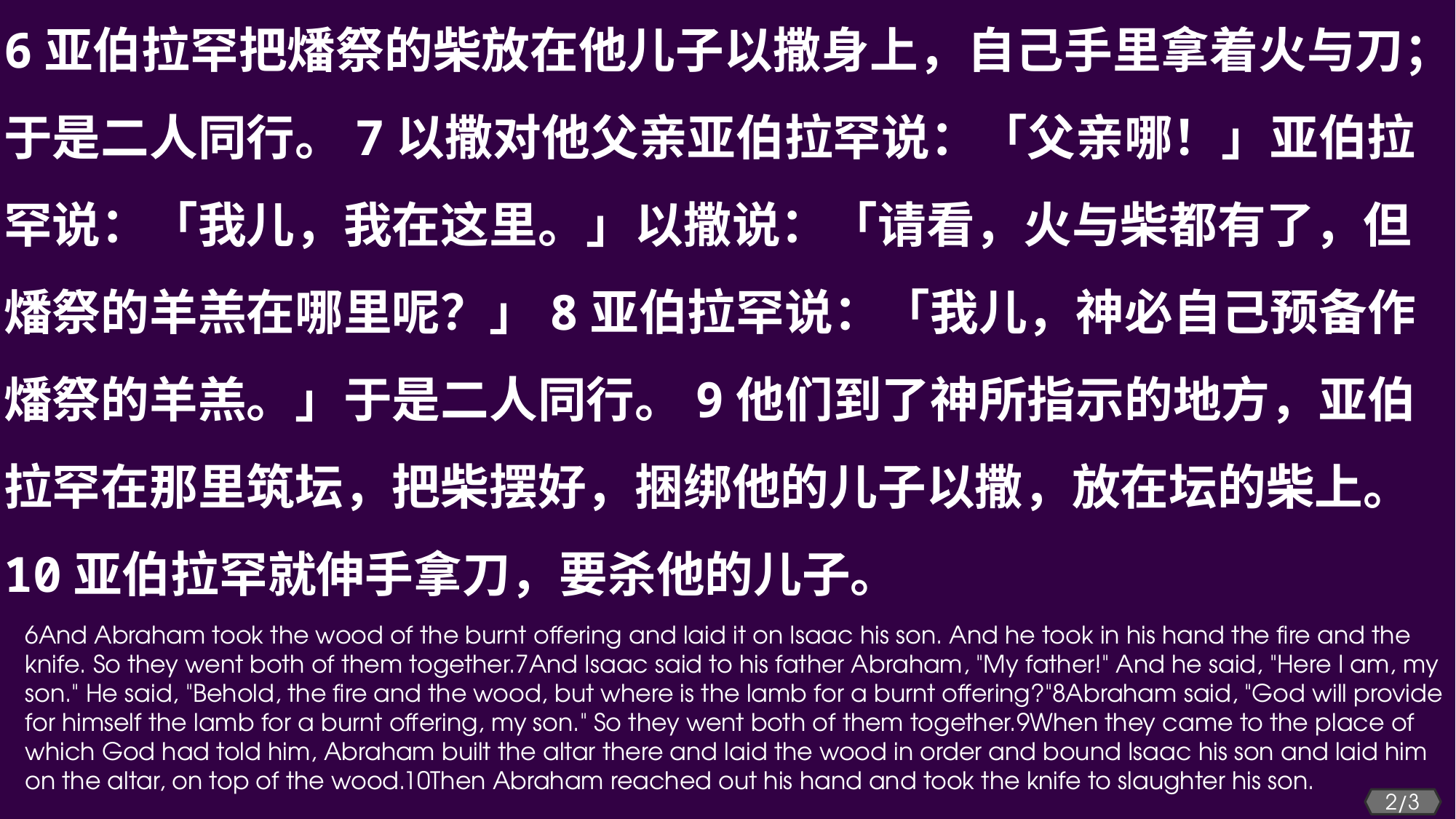

6亚伯拉罕把燔祭的柴放在他儿子以撒身上，自己手里拿着火与刀；于是二人同行。7以撒对他父亲亚伯拉罕说：「父亲哪！」亚伯拉罕说：「我儿，我在这里。」以撒说：「请看，火与柴都有了，但燔祭的羊羔在哪里呢？」8亚伯拉罕说：「我儿，神必自己预备作燔祭的羊羔。」于是二人同行。9他们到了神所指示的地方，亚伯拉罕在那里筑坛，把柴摆好，捆绑他的儿子以撒，放在坛的柴上。10亚伯拉罕就伸手拿刀，要杀他的儿子。

6And Abraham took the wood of the burnt offering and laid it on Isaac his son. And he took in his hand the fire and the knife. So they went both of them together.7And Isaac said to his father Abraham, "My father!" And he said, "Here I am, my son." He said, "Behold, the fire and the wood, but where is the lamb for a burnt offering?"8Abraham said, "God will provide for himself the lamb for a burnt offering, my son." So they went both of them together.9When they came to the place of which God had told him, Abraham built the altar there and laid the wood in order and bound Isaac his son and laid him on the altar, on top of the wood.10Then Abraham reached out his hand and took the knife to slaughter his son.
2/3